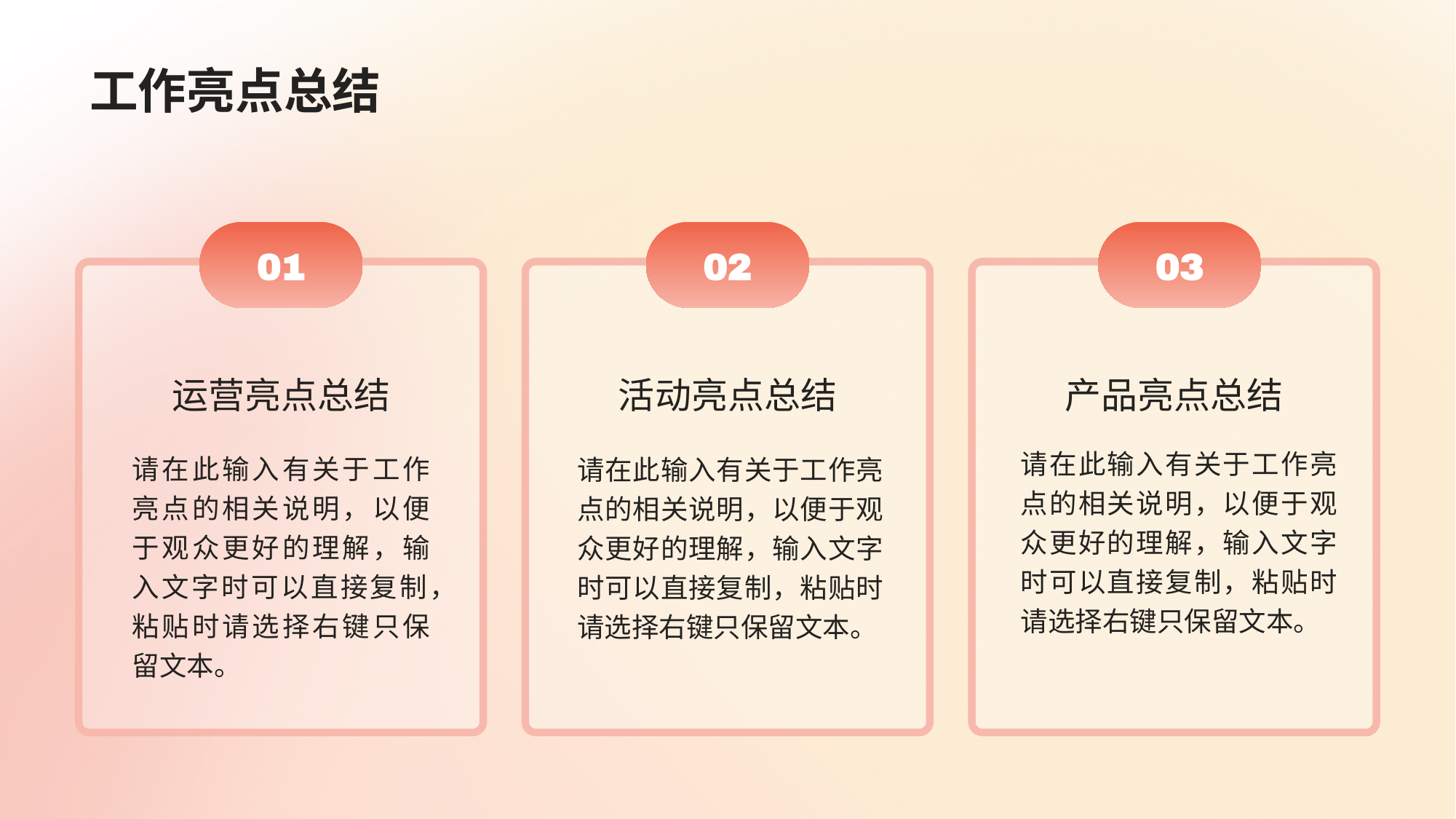

工作亮点总结

01
02
03

运营亮点总结
活动亮点总结
产品亮点总结
请在此输入有关于工作亮点的相关说明，以便于观众更好的理解，输入文字时可以直接复制，粘贴时请选择右键只保留文本。
请在此输入有关于工作亮点的相关说明，以便于观众更好的理解，输入文字时可以直接复制，粘贴时请选择右键只保留文本。
请在此输入有关于工作亮点的相关说明，以便于观众更好的理解，输入文字时可以直接复制，粘贴时请选择右键只保留文本。